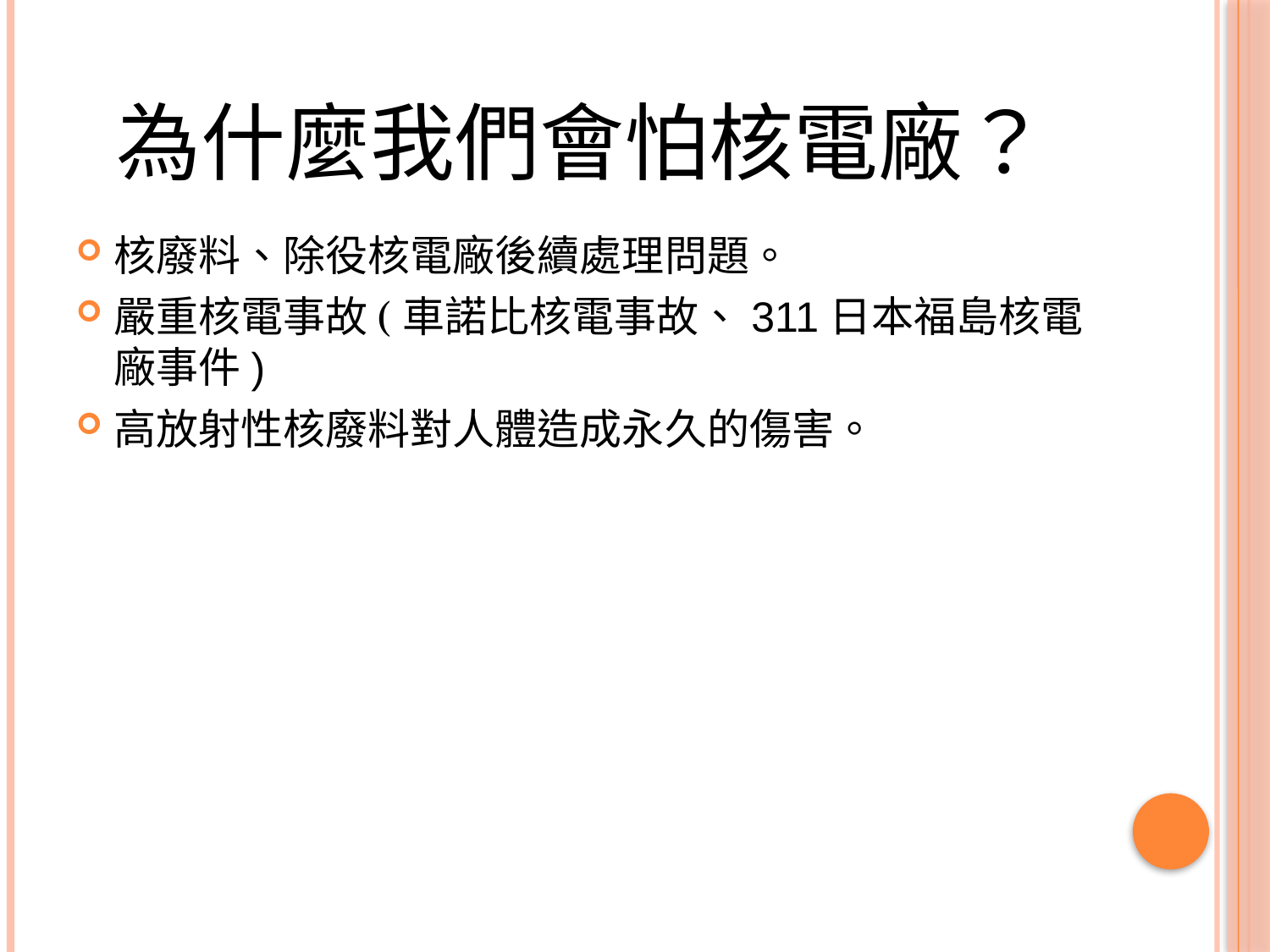

# 為什麼我們會怕核電廠？
核廢料、除役核電廠後續處理問題。
嚴重核電事故(車諾比核電事故、311日本福島核電廠事件)
高放射性核廢料對人體造成永久的傷害。